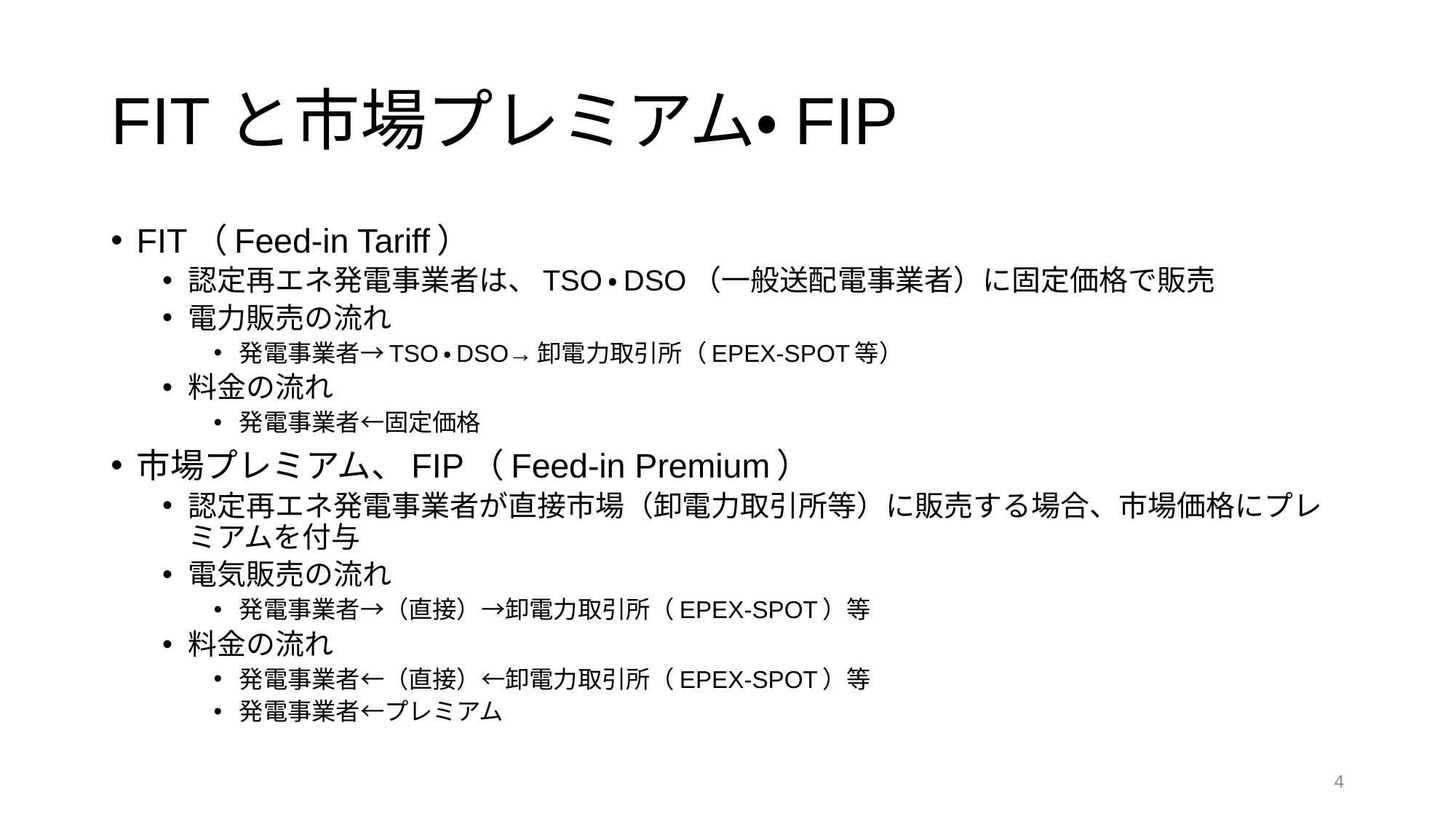

# FITと市場プレミアム・FIP
FIT（Feed-in Tariff）
認定再エネ発電事業者は、TSO・DSO（一般送配電事業者）に固定価格で販売
電力販売の流れ
発電事業者→TSO・DSO→卸電力取引所（EPEX-SPOT等）
料金の流れ
発電事業者←固定価格
市場プレミアム、FIP（Feed-in Premium）
認定再エネ発電事業者が直接市場（卸電力取引所等）に販売する場合、市場価格にプレミアムを付与
電気販売の流れ
発電事業者→（直接）→卸電力取引所（EPEX-SPOT）等
料金の流れ
発電事業者←（直接）←卸電力取引所（EPEX-SPOT）等
発電事業者←プレミアム

4